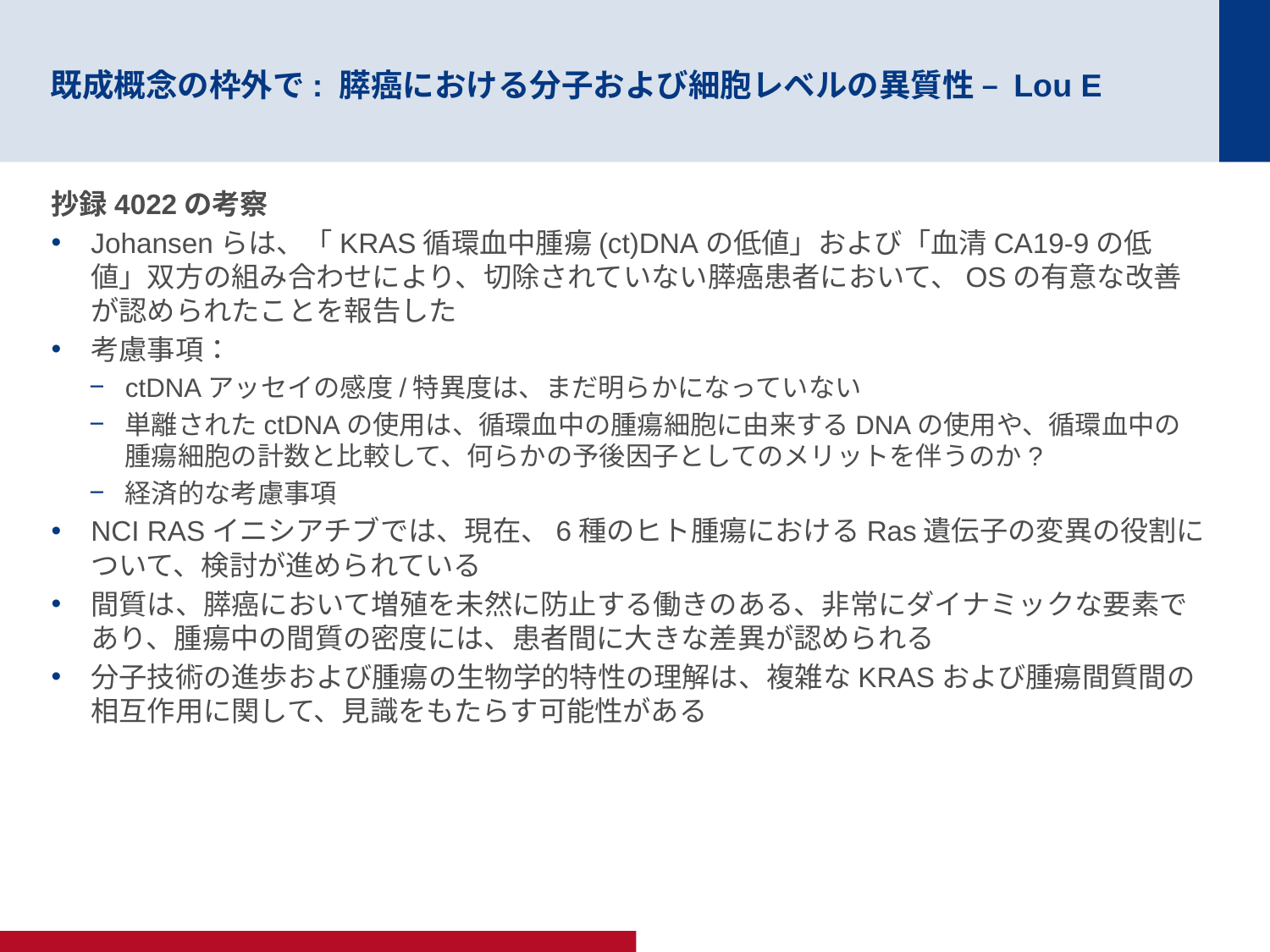

# 既成概念の枠外で: 膵癌における分子および細胞レベルの異質性 – Lou E
抄録4022の考察
Johansenらは、「KRAS循環血中腫瘍(ct)DNAの低値」および「血清CA19-9の低値」双方の組み合わせにより、切除されていない膵癌患者において、OSの有意な改善が認められたことを報告した
考慮事項：
ctDNAアッセイの感度/特異度は、まだ明らかになっていない
単離されたctDNAの使用は、循環血中の腫瘍細胞に由来するDNAの使用や、循環血中の腫瘍細胞の計数と比較して、何らかの予後因子としてのメリットを伴うのか?
経済的な考慮事項
NCI RASイニシアチブでは、現在、6種のヒト腫瘍におけるRas遺伝子の変異の役割について、検討が進められている
間質は、膵癌において増殖を未然に防止する働きのある、非常にダイナミックな要素であり、腫瘍中の間質の密度には、患者間に大きな差異が認められる
分子技術の進歩および腫瘍の生物学的特性の理解は、複雑なKRASおよび腫瘍間質間の相互作用に関して、見識をもたらす可能性がある